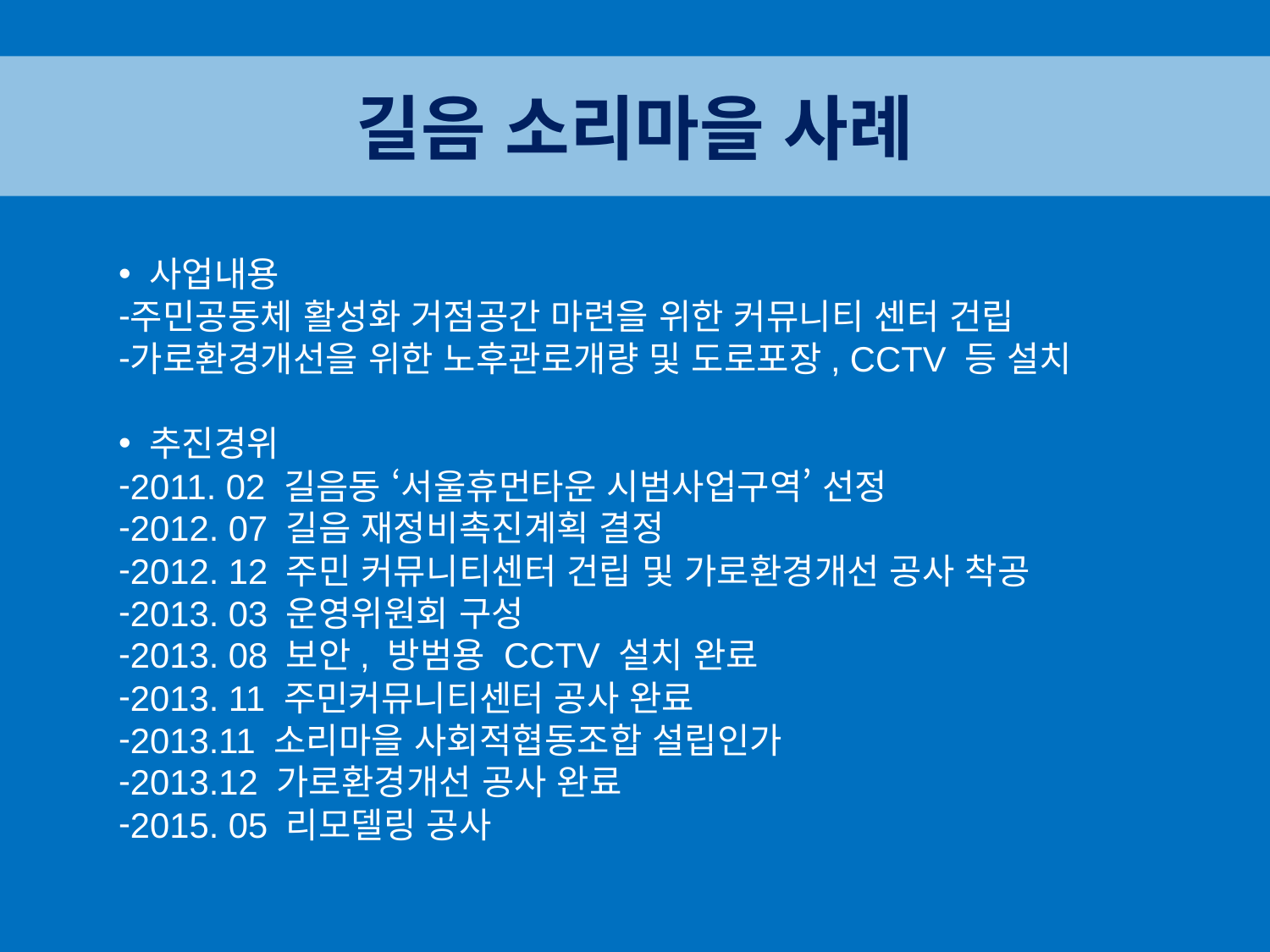

길음 소리마을 사례
 사업내용
주민공동체 활성화 거점공간 마련을 위한 커뮤니티 센터 건립
가로환경개선을 위한 노후관로개량 및 도로포장, CCTV 등 설치

 추진경위
2011. 02 길음동 ‘서울휴먼타운 시범사업구역’ 선정
2012. 07 길음 재정비촉진계획 결정
2012. 12 주민 커뮤니티센터 건립 및 가로환경개선 공사 착공
2013. 03 운영위원회 구성
2013. 08 보안, 방범용 CCTV 설치 완료
2013. 11 주민커뮤니티센터 공사 완료
2013.11 소리마을 사회적협동조합 설립인가
2013.12 가로환경개선 공사 완료
2015. 05 리모델링 공사